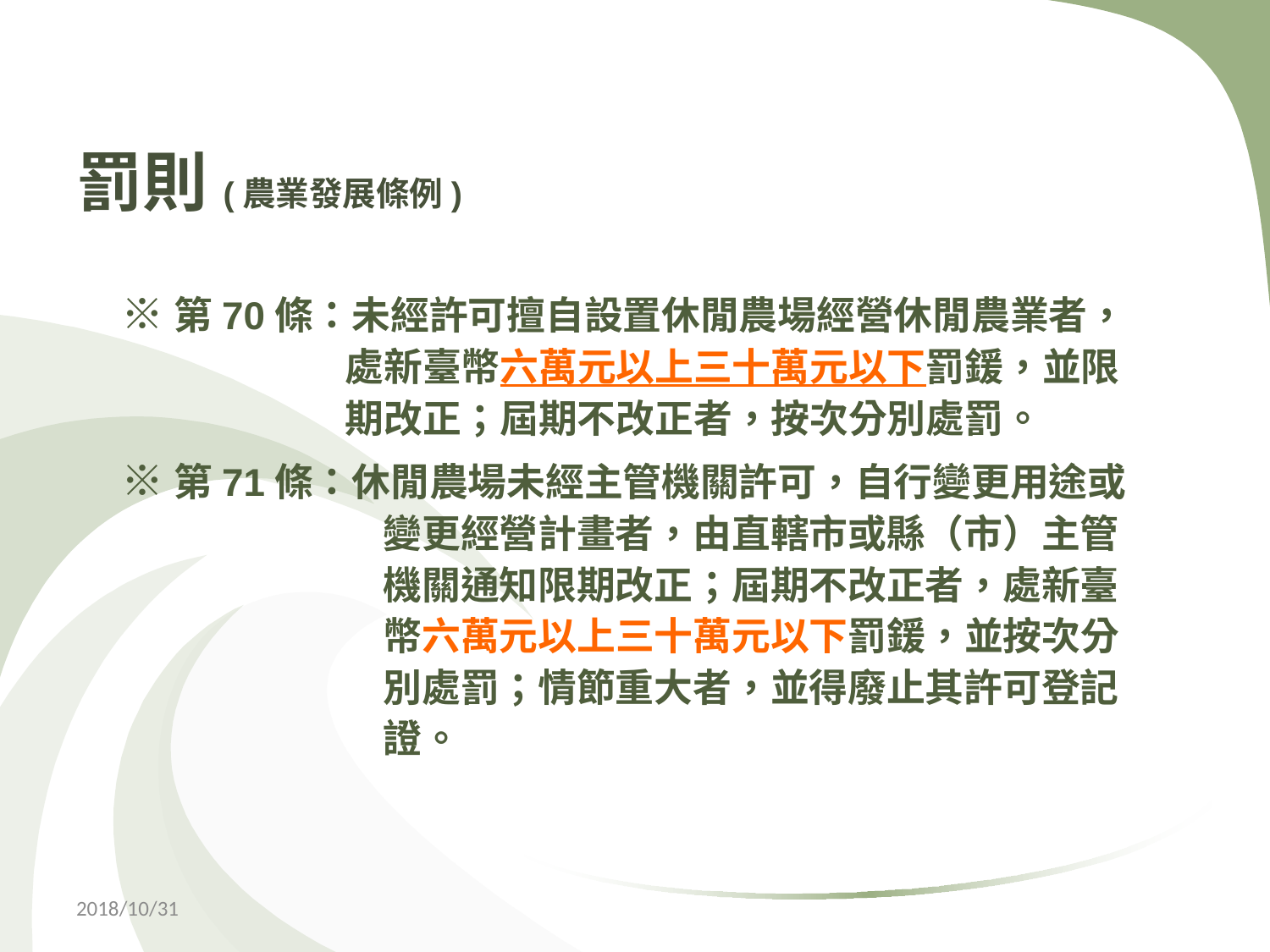

罰則(農業發展條例)
※第70條：未經許可擅自設置休閒農場經營休閒農業者，處新臺幣六萬元以上三十萬元以下罰鍰，並限期改正；屆期不改正者，按次分別處罰。
※第71條：休閒農場未經主管機關許可，自行變更用途或變更經營計畫者，由直轄市或縣（市）主管機關通知限期改正；屆期不改正者，處新臺幣六萬元以上三十萬元以下罰鍰，並按次分別處罰；情節重大者，並得廢止其許可登記證。
2018/10/31